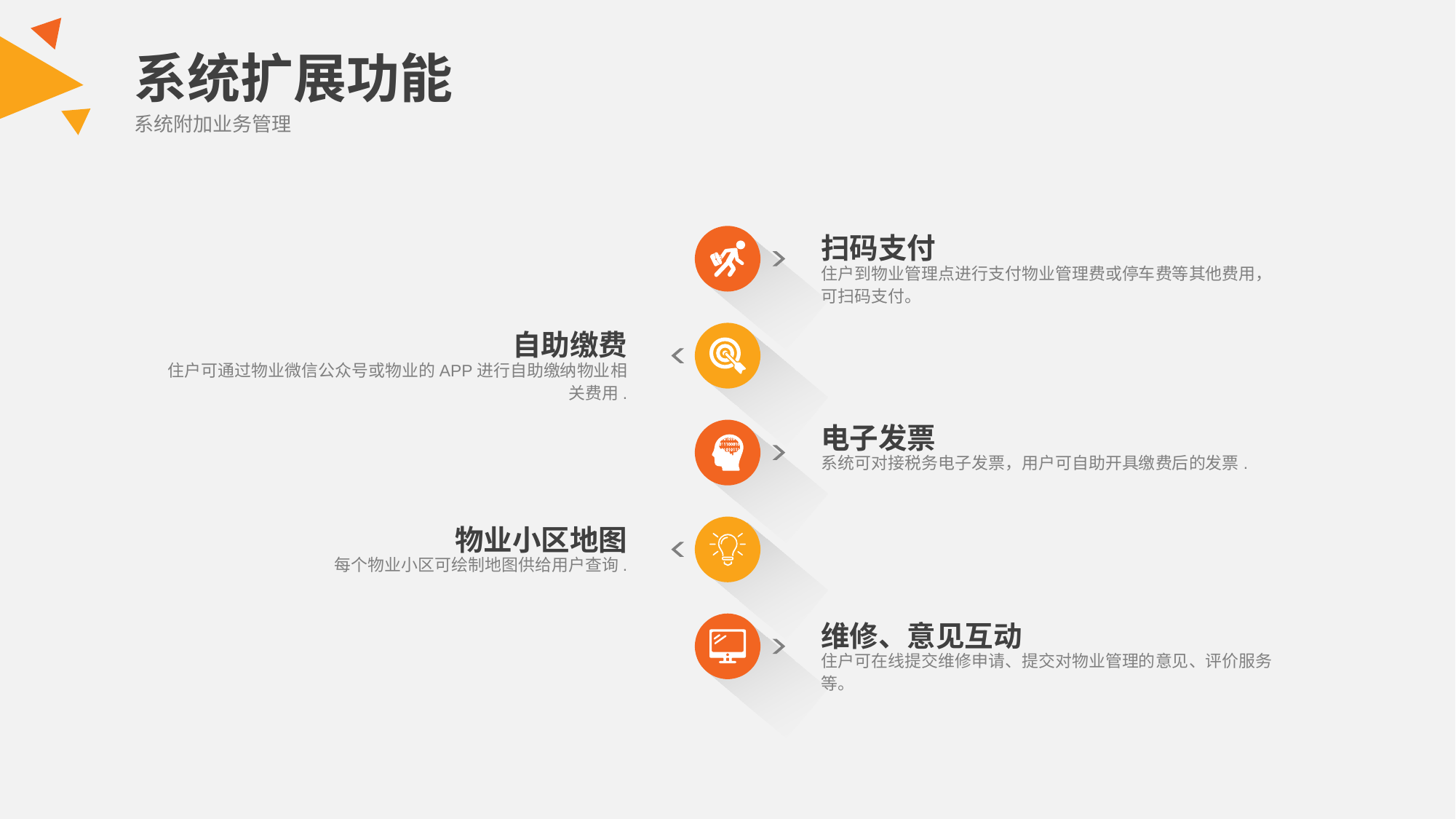

系统扩展功能
系统附加业务管理

扫码支付
住户到物业管理点进行支付物业管理费或停车费等其他费用，可扫码支付。

自助缴费
住户可通过物业微信公众号或物业的APP进行自助缴纳物业相关费用.

电子发票
系统可对接税务电子发票，用户可自助开具缴费后的发票.

物业小区地图
每个物业小区可绘制地图供给用户查询.

维修、意见互动
住户可在线提交维修申请、提交对物业管理的意见、评价服务等。